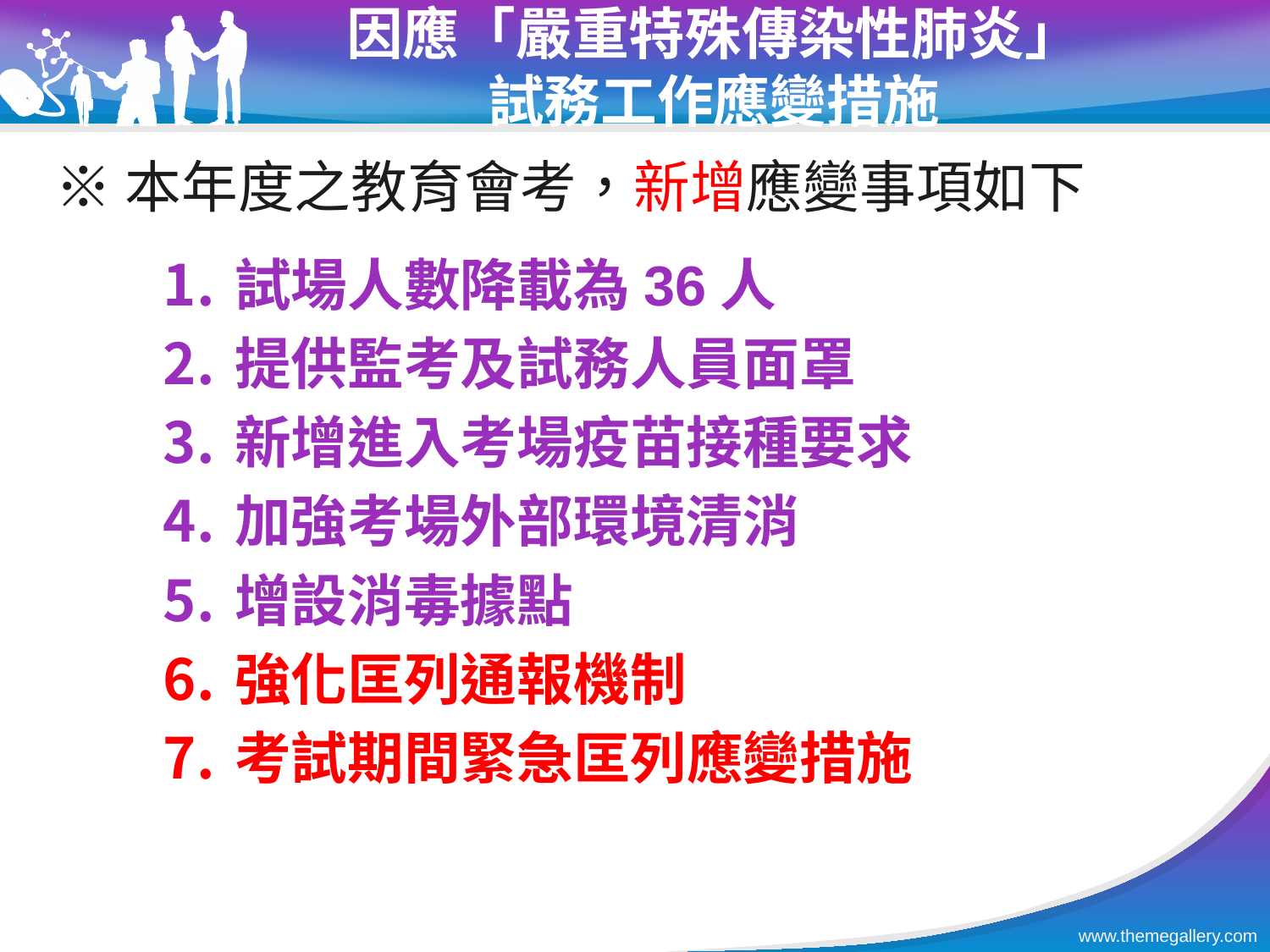

因應「嚴重特殊傳染性肺炎」
試務工作應變措施
※本年度之教育會考，新增應變事項如下
試場人數降載為36人
提供監考及試務人員面罩
新增進入考場疫苗接種要求
加強考場外部環境清消
增設消毒據點
強化匡列通報機制
考試期間緊急匡列應變措施